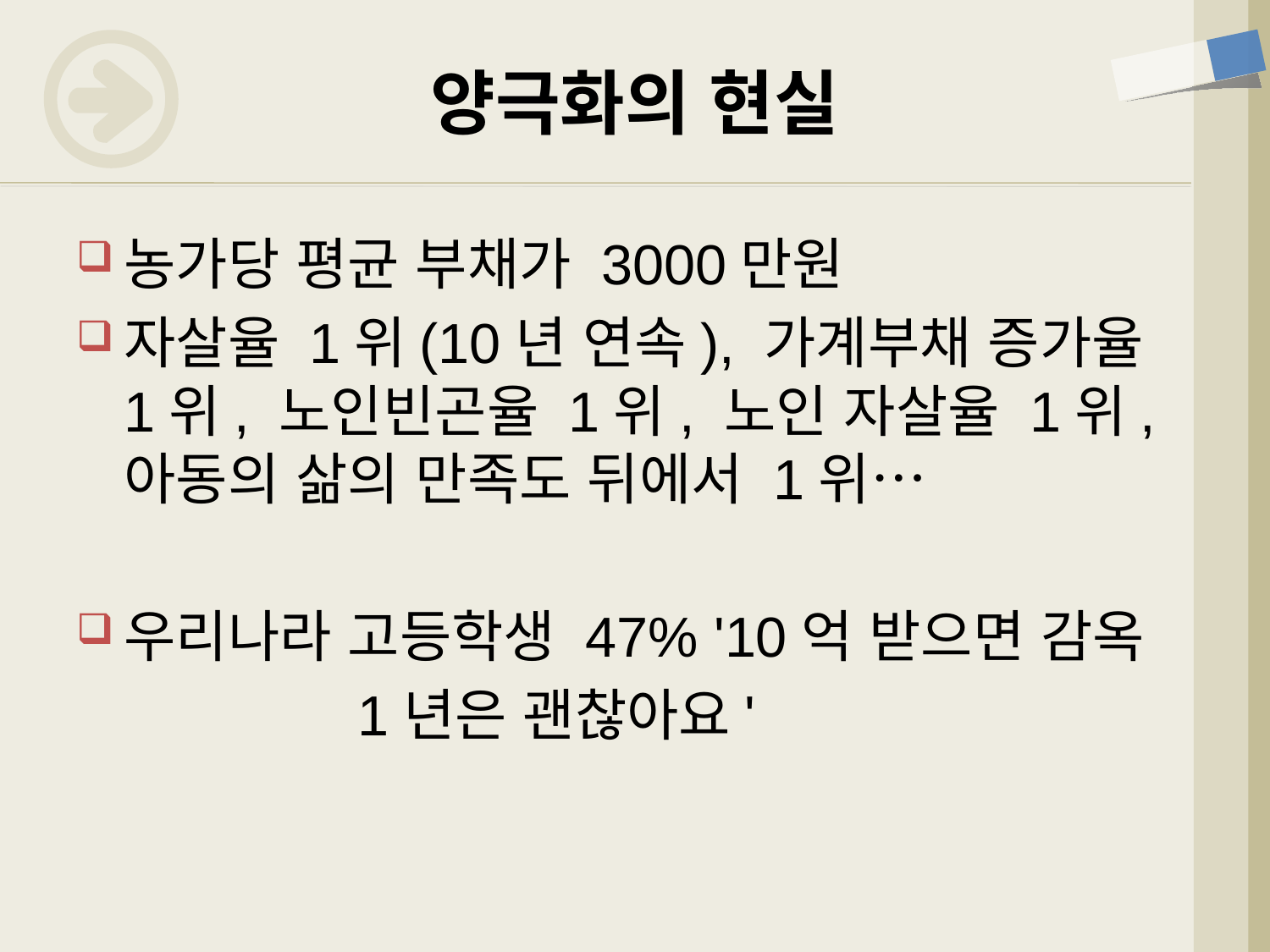

# 양극화의 현실
농가당 평균 부채가 3000만원
자살율 1위(10년 연속), 가계부채 증가율 1위, 노인빈곤율 1위, 노인 자살율 1위, 아동의 삶의 만족도 뒤에서 1위…

우리나라 고등학생 47% '10억 받으면 감옥
                  1년은 괜찮아요'